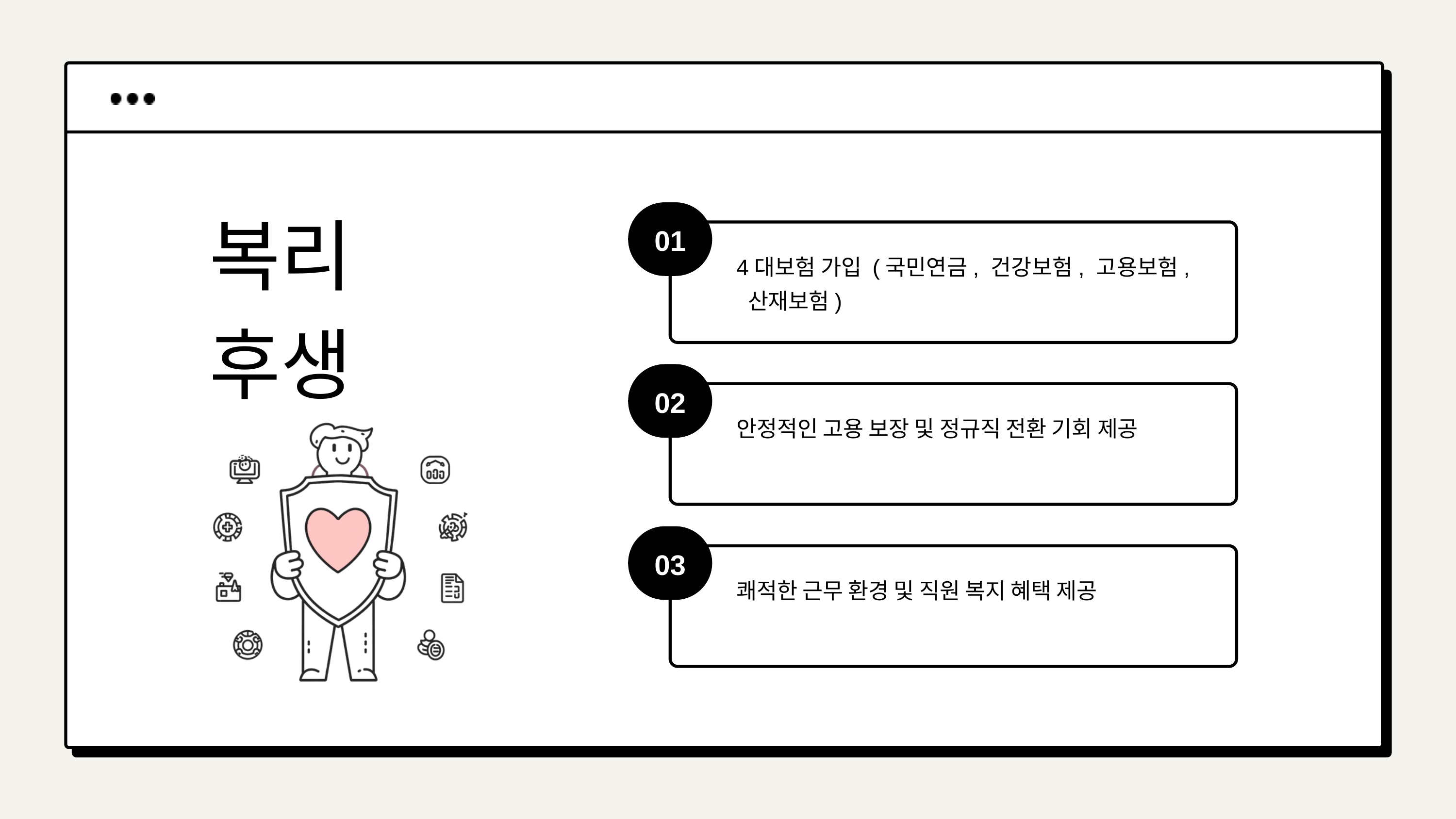

복리
후생

01

4대보험 가입 (국민연금, 건강보험, 고용보험, 산재보험)

02

안정적인 고용 보장 및 정규직 전환 기회 제공

03

쾌적한 근무 환경 및 직원 복지 혜택 제공